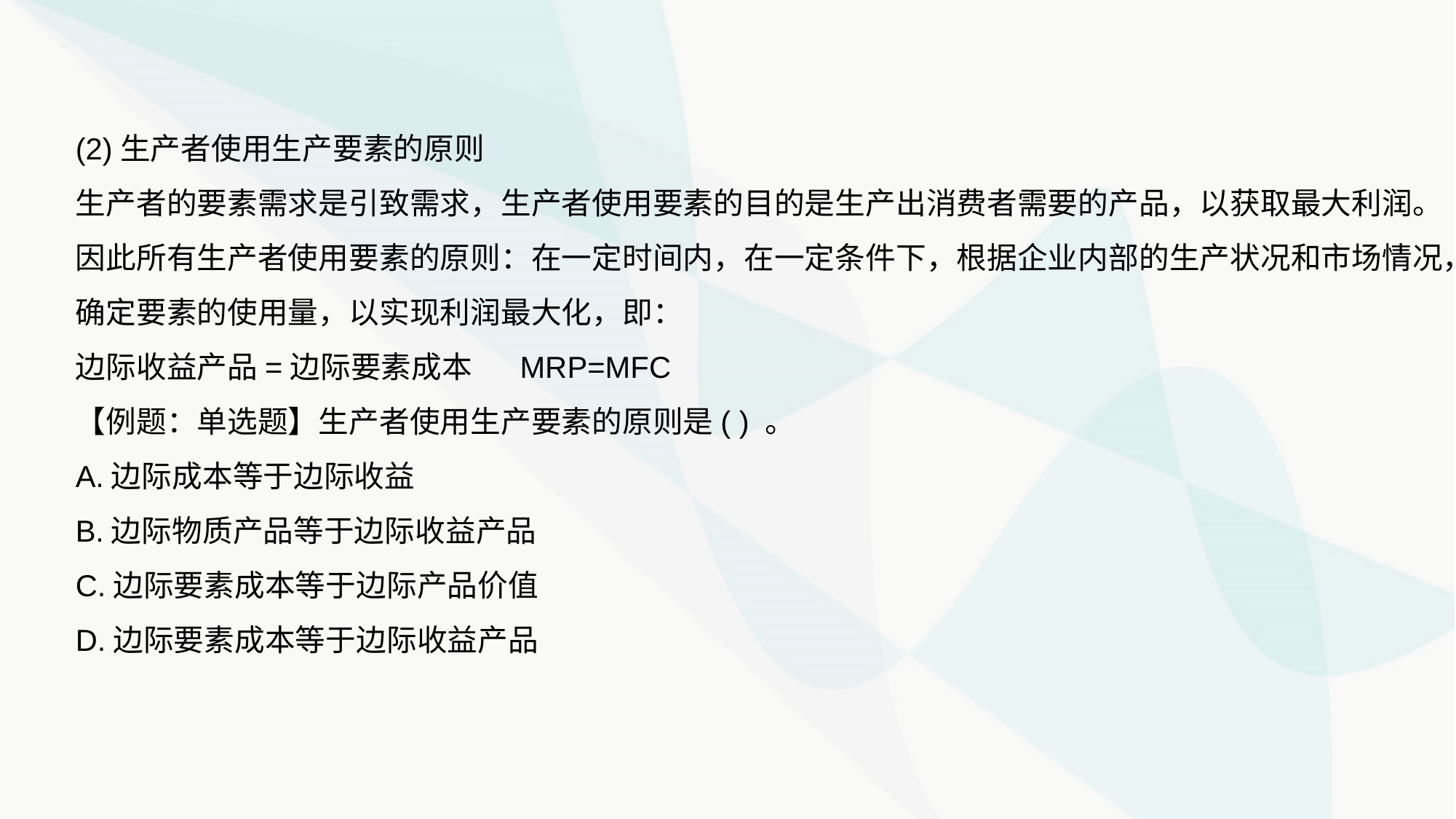

(2)生产者使用生产要素的原则
生产者的要素需求是引致需求，生产者使用要素的目的是生产出消费者需要的产品，以获取最大利润。因此所有生产者使用要素的原则：在一定时间内，在一定条件下，根据企业内部的生产状况和市场情况，确定要素的使用量，以实现利润最大化，即：
边际收益产品=边际要素成本      MRP=MFC
【例题：单选题】生产者使用生产要素的原则是( ) 。
A.边际成本等于边际收益
B.边际物质产品等于边际收益产品
C.边际要素成本等于边际产品价值
D.边际要素成本等于边际收益产品